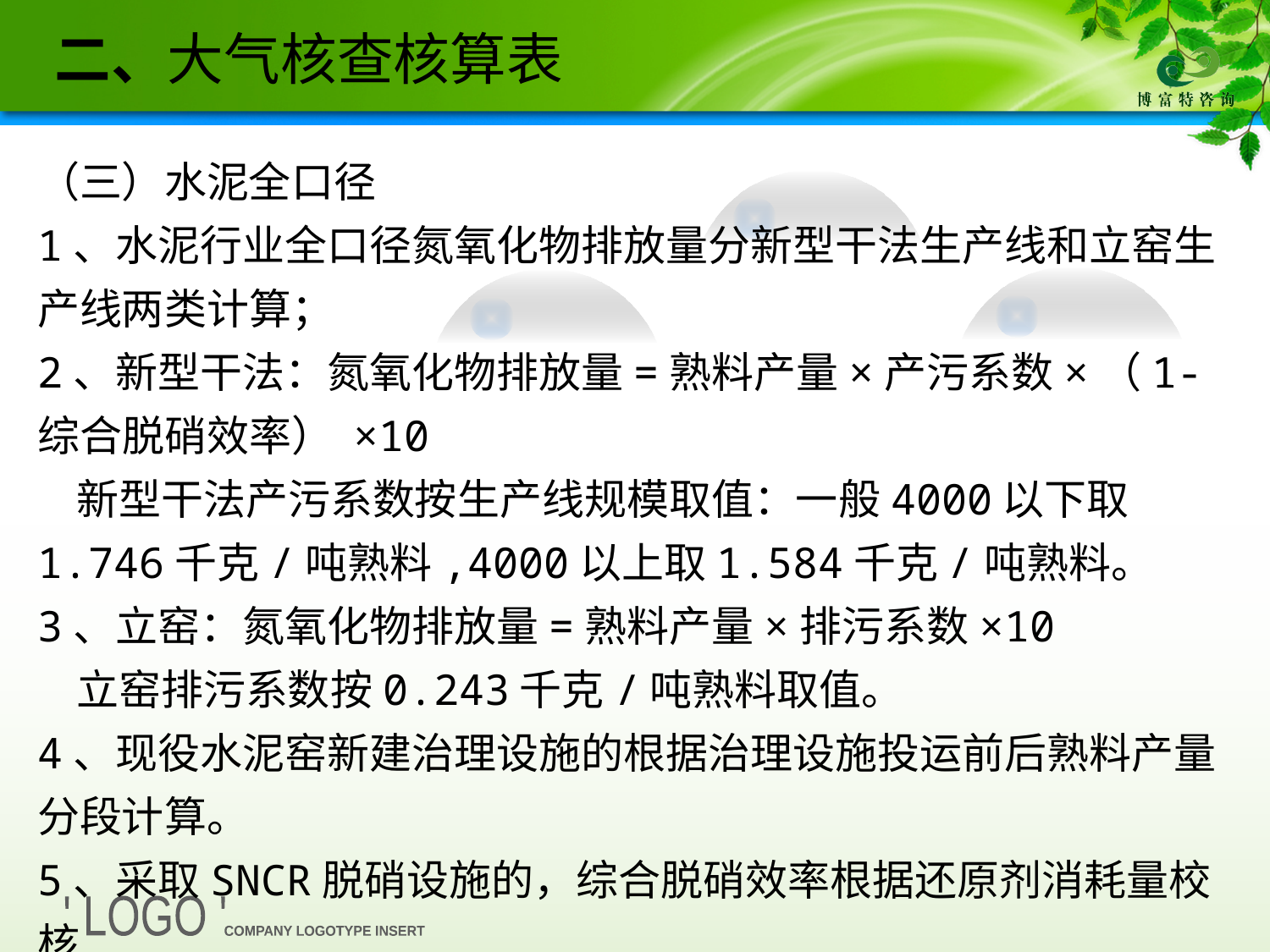

二、大气核查核算表
（三）水泥全口径
1、水泥行业全口径氮氧化物排放量分新型干法生产线和立窑生产线两类计算；
2、新型干法：氮氧化物排放量=熟料产量×产污系数×（1-综合脱硝效率） ×10
   新型干法产污系数按生产线规模取值：一般4000以下取1.746千克/吨熟料,4000以上取1.584千克/吨熟料。
3、立窑：氮氧化物排放量=熟料产量×排污系数×10
   立窑排污系数按0.243千克/吨熟料取值。
4、现役水泥窑新建治理设施的根据治理设施投运前后熟料产量分段计算。
5、采取SNCR脱硝设施的，综合脱硝效率根据还原剂消耗量校核